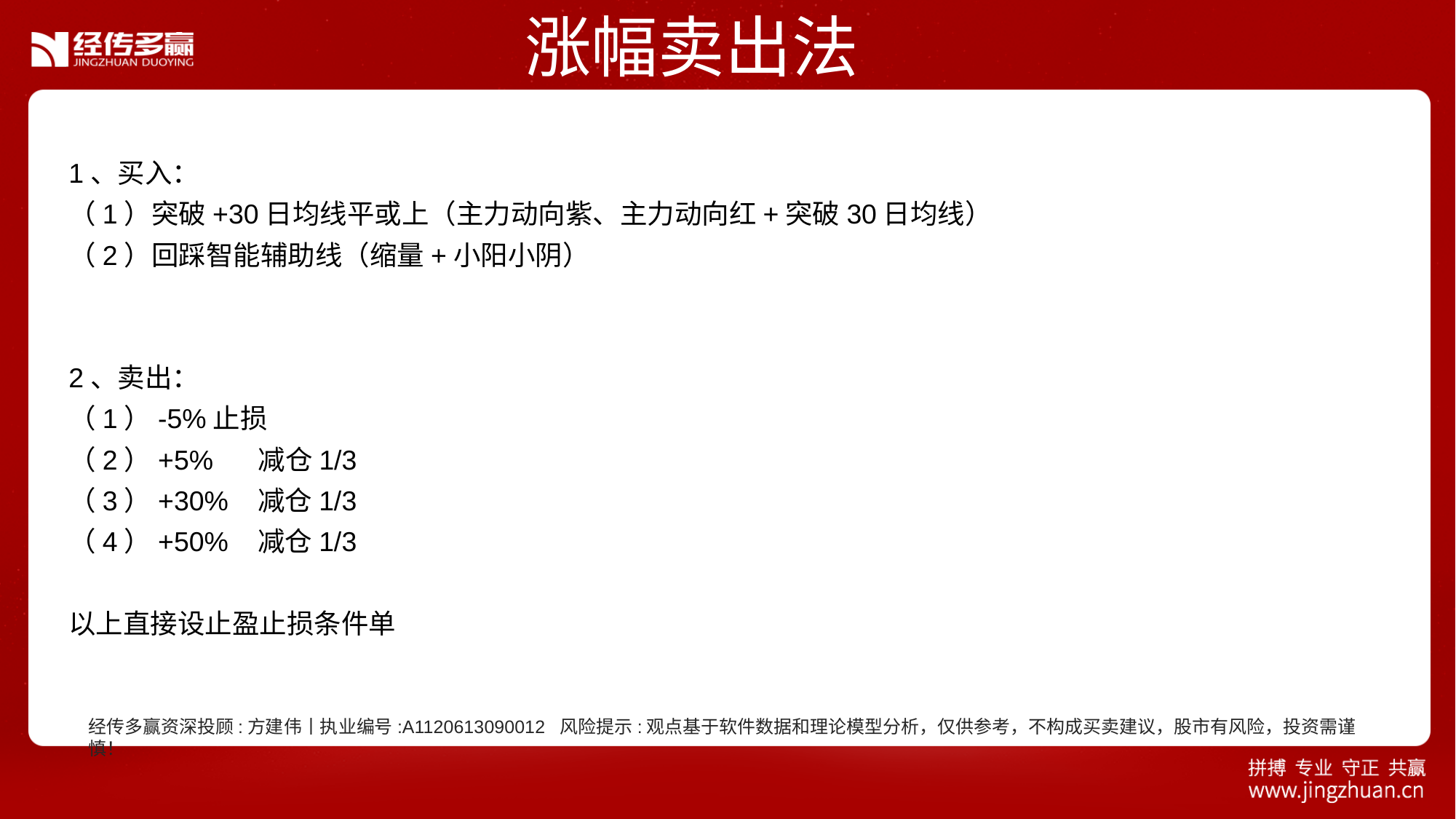

涨幅卖出法
1、买入：
（1）突破+30日均线平或上（主力动向紫、主力动向红+突破30日均线）
（2）回踩智能辅助线（缩量+小阳小阴）

2、卖出：
（1）-5%止损
（2）+5%     减仓1/3
（3）+30%   减仓1/3
（4）+50%   减仓1/3

以上直接设止盈止损条件单